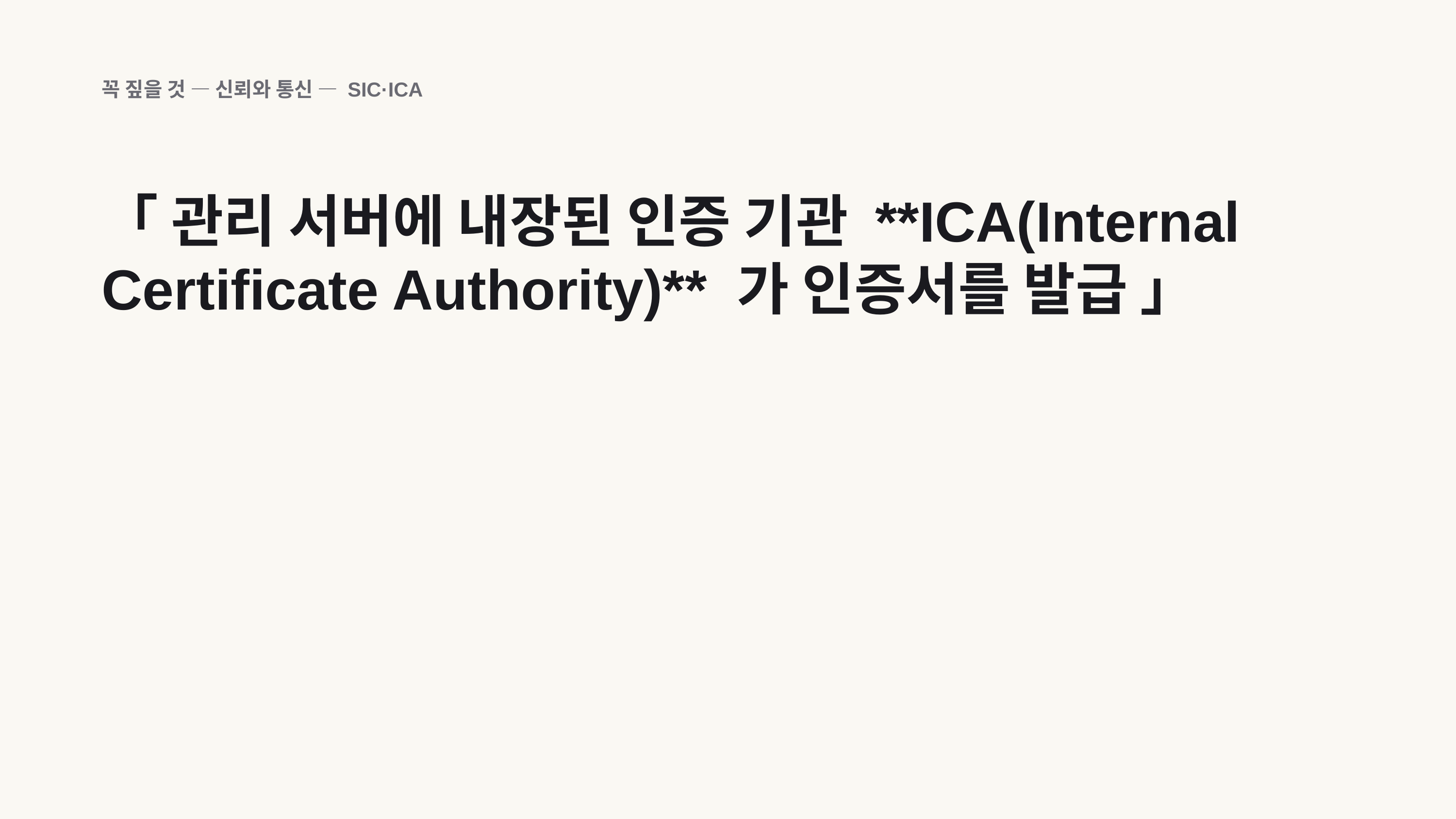

꼭 짚을 것 — 신뢰와 통신 — SIC·ICA
「 관리 서버에 내장된 인증 기관 **ICA(Internal Certificate Authority)** 가 인증서를 발급 」